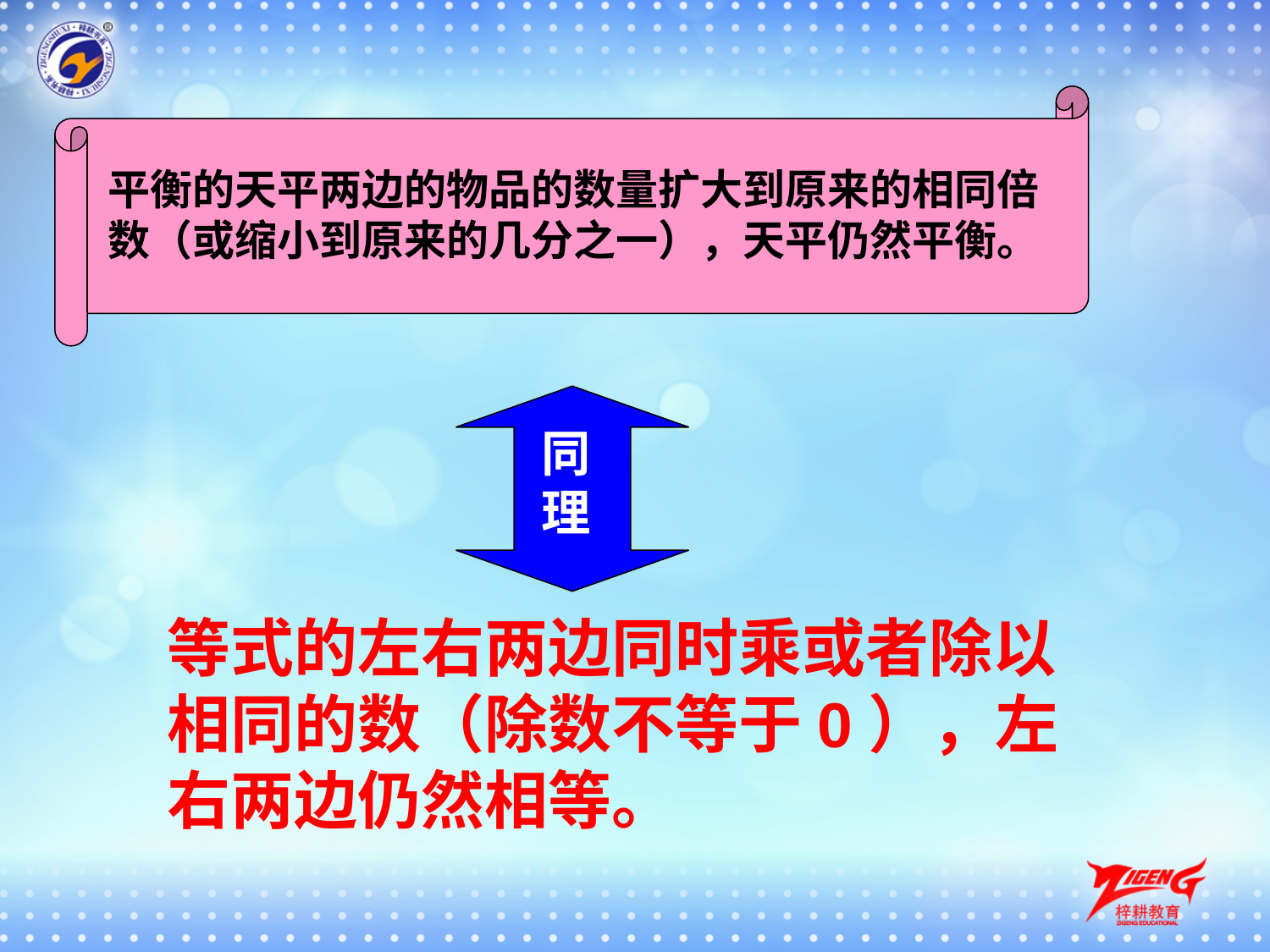

平衡的天平两边的物品的数量扩大到原来的相同倍
数（或缩小到原来的几分之一），天平仍然平衡。

同理
等式的左右两边同时乘或者除以相同的数（除数不等于0），左右两边仍然相等。